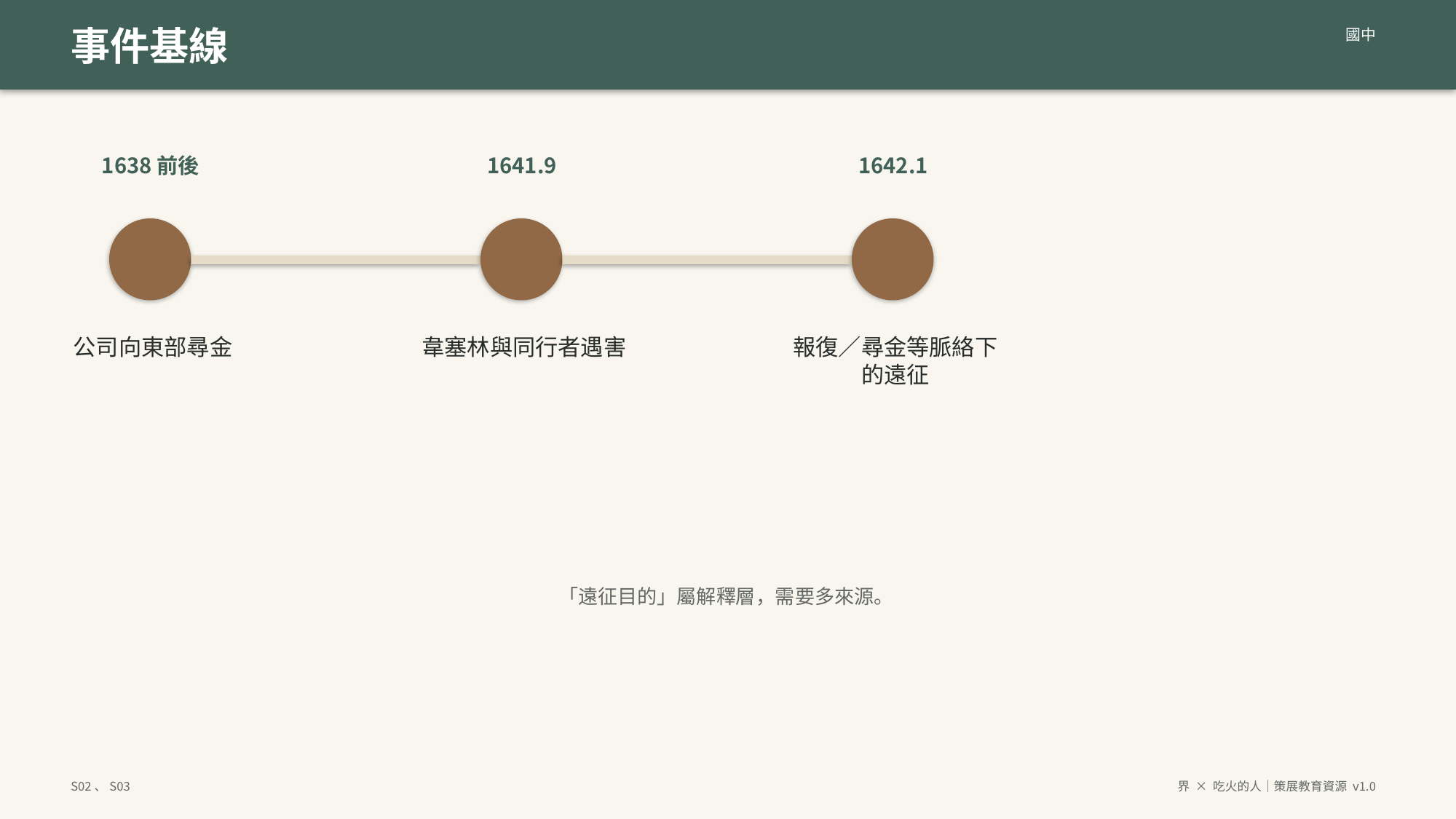

事件基線
國中
1638前後
1641.9
1642.1

公司向東部尋金
韋塞林與同行者遇害
報復／尋金等脈絡下的遠征
「遠征目的」屬解釋層，需要多來源。
S02、S03
界 × 吃火的人｜策展教育資源 v1.0